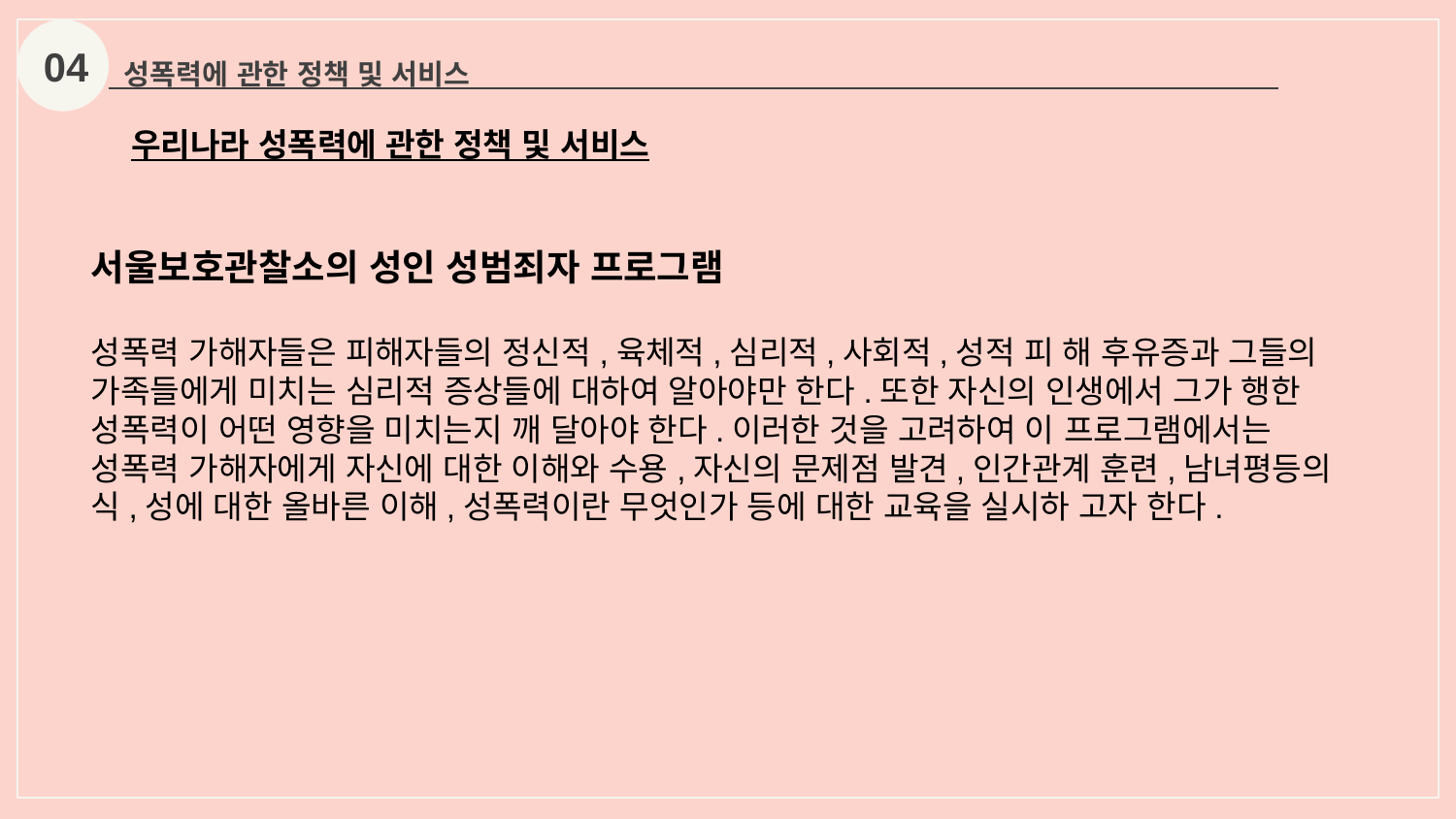

04
성폭력에 관한 정책 및 서비스
우리나라 성폭력에 관한 정책 및 서비스
서울보호관찰소의 성인 성범죄자 프로그램

성폭력 가해자들은 피해자들의 정신적,육체적,심리적,사회적,성적 피 해 후유증과 그들의 가족들에게 미치는 심리적 증상들에 대하여 알아야만 한다.또한 자신의 인생에서 그가 행한 성폭력이 어떤 영향을 미치는지 깨 달아야 한다.이러한 것을 고려하여 이 프로그램에서는 성폭력 가해자에게 자신에 대한 이해와 수용,자신의 문제점 발견,인간관계 훈련,남녀평등의 식,성에 대한 올바른 이해,성폭력이란 무엇인가 등에 대한 교육을 실시하 고자 한다.